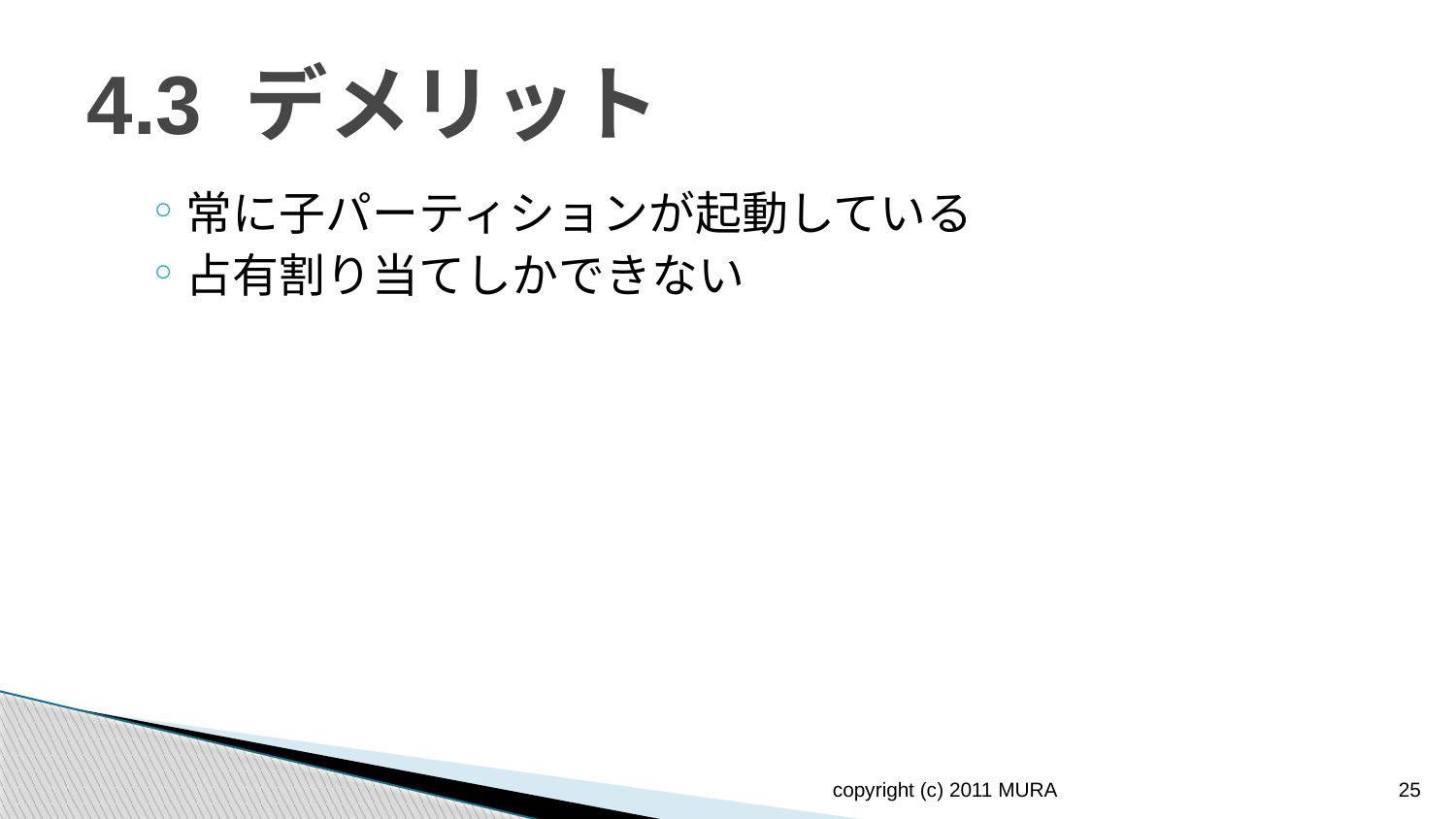

# 4.3 デメリット
常に子パーティションが起動している
占有割り当てしかできない
copyright (c) 2011 MURA
25